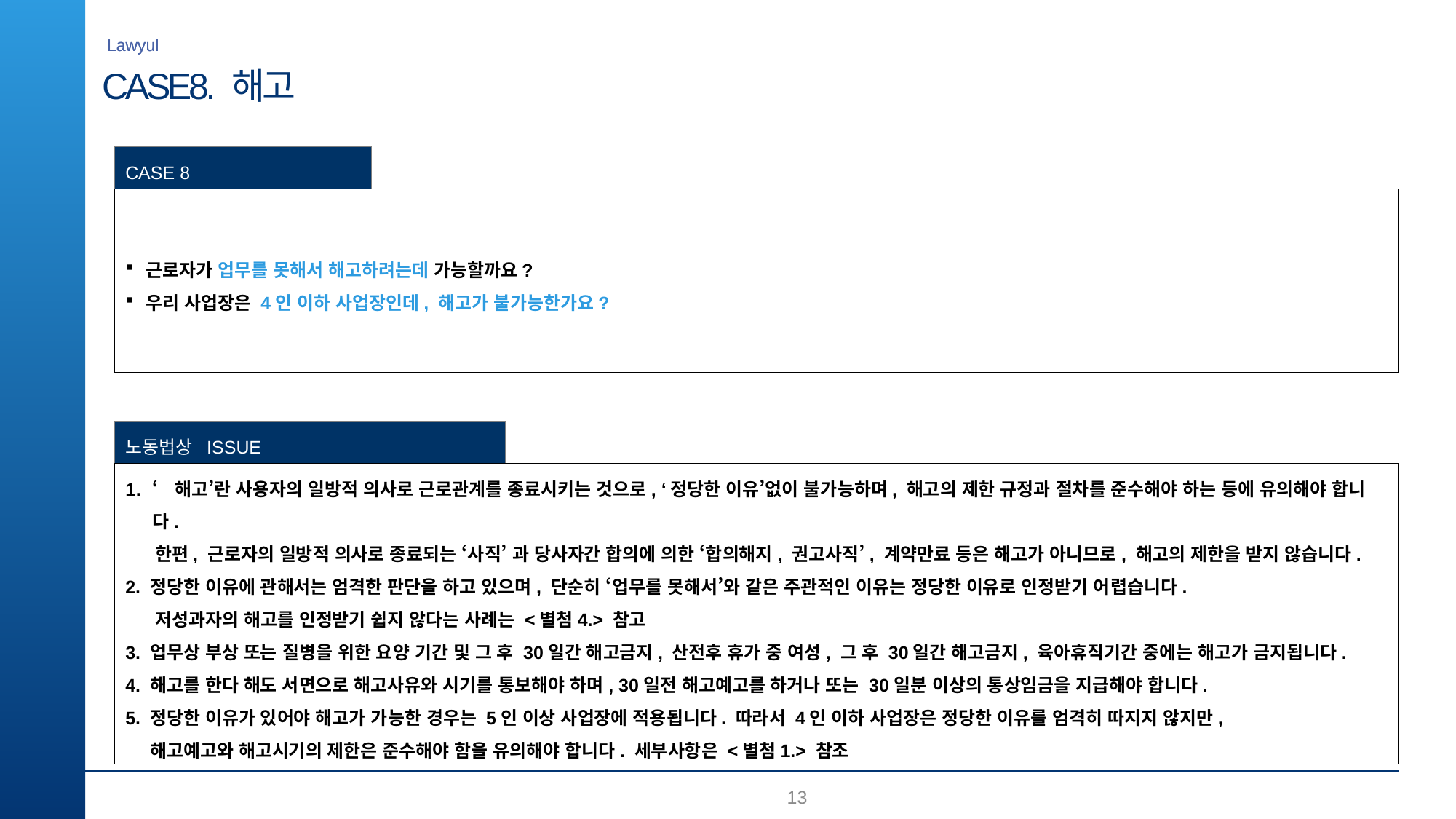

Lawyul
CASE8. 해고
CASE 8
근로자가 업무를 못해서 해고하려는데 가능할까요?
우리 사업장은 4인 이하 사업장인데, 해고가 불가능한가요?
노동법상  ISSUE
‘해고’란 사용자의 일방적 의사로 근로관계를 종료시키는 것으로, ‘정당한 이유’없이 불가능하며, 해고의 제한 규정과 절차를 준수해야 하는 등에 유의해야 합니다.
     한편, 근로자의 일방적 의사로 종료되는 ‘사직’ 과 당사자간 합의에 의한 ‘합의해지, 권고사직’, 계약만료 등은 해고가 아니므로, 해고의 제한을 받지 않습니다.
2. 정당한 이유에 관해서는 엄격한 판단을 하고 있으며, 단순히 ‘업무를 못해서’와 같은 주관적인 이유는 정당한 이유로 인정받기 어렵습니다.
     저성과자의 해고를 인정받기 쉽지 않다는 사례는 <별첨4.> 참고
3. 업무상 부상 또는 질병을 위한 요양 기간 및 그 후 30일간 해고금지, 산전후 휴가 중 여성, 그 후 30일간 해고금지, 육아휴직기간 중에는 해고가 금지됩니다.
4. 해고를 한다 해도 서면으로 해고사유와 시기를 통보해야 하며, 30일전 해고예고를 하거나 또는 30일분 이상의 통상임금을 지급해야 합니다.
5. 정당한 이유가 있어야 해고가 가능한 경우는 5인 이상 사업장에 적용됩니다. 따라서 4인 이하 사업장은 정당한 이유를 엄격히 따지지 않지만,
    해고예고와 해고시기의 제한은 준수해야 함을 유의해야 합니다. 세부사항은 <별첨1.> 참조